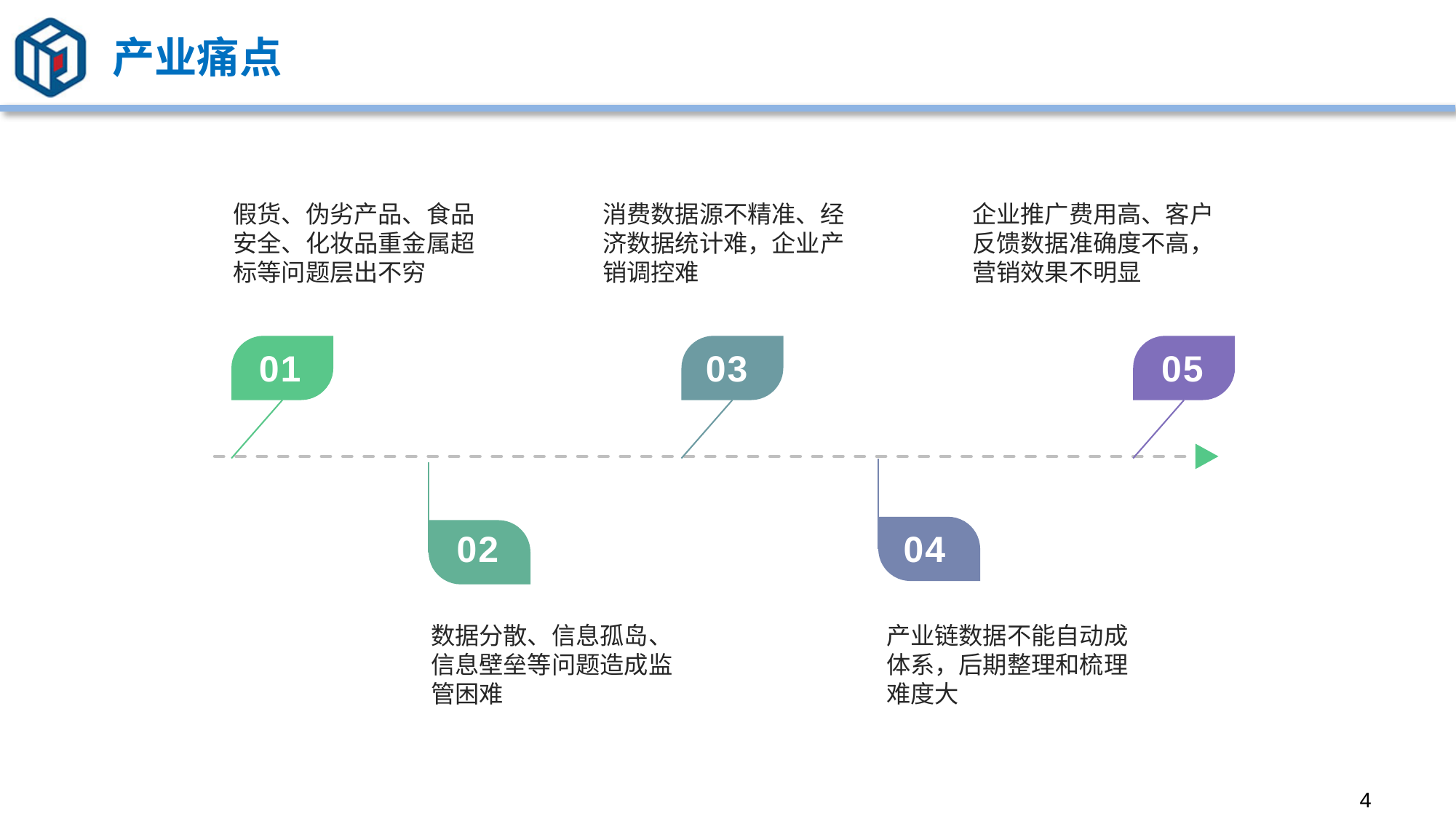

# 产业痛点
假货、伪劣产品、食品安全、化妆品重金属超标等问题层出不穷
消费数据源不精准、经济数据统计难，企业产销调控难
企业推广费用高、客户反馈数据准确度不高，营销效果不明显

01
03
05

04

02
数据分散、信息孤岛、信息壁垒等问题造成监管困难
产业链数据不能自动成体系，后期整理和梳理难度大
4